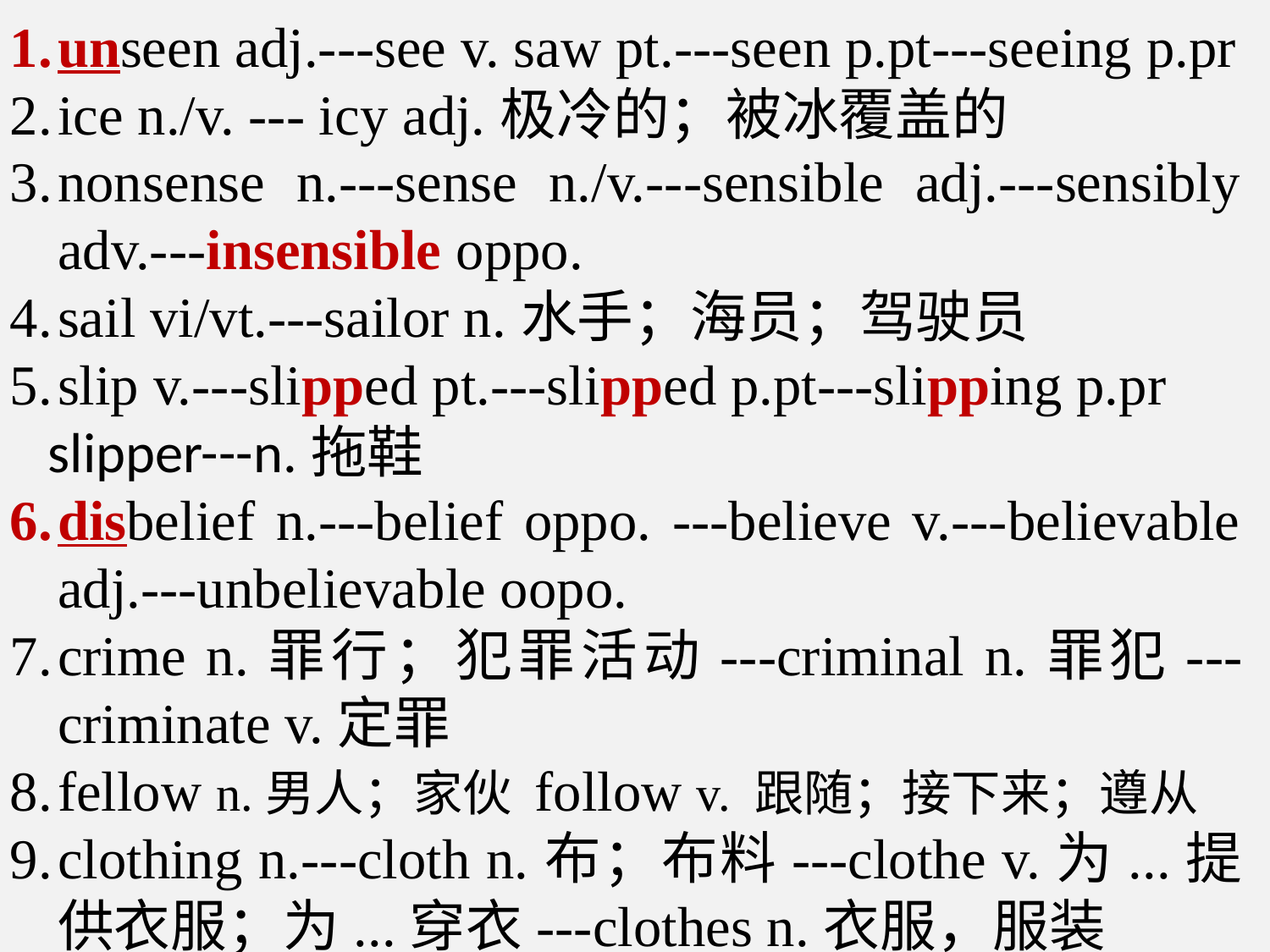

unseen adj.---see v. saw pt.---seen p.pt---seeing p.pr
ice n./v. --- icy adj.极冷的；被冰覆盖的
nonsense n.---sense n./v.---sensible adj.---sensibly adv.---insensible oppo.
sail vi/vt.---sailor n.水手；海员；驾驶员
slip v.---slipped pt.---slipped p.pt---slipping p.pr
   slipper---n.拖鞋
disbelief n.---belief oppo. ---believe v.---believable adj.---unbelievable oopo.
crime n.罪行；犯罪活动---criminal n.罪犯---criminate v.定罪
fellow n.男人；家伙 follow v. 跟随；接下来；遵从
clothing n.---cloth n.布；布料---clothe v.为...提供衣服；为...穿衣---clothes n.衣服，服装